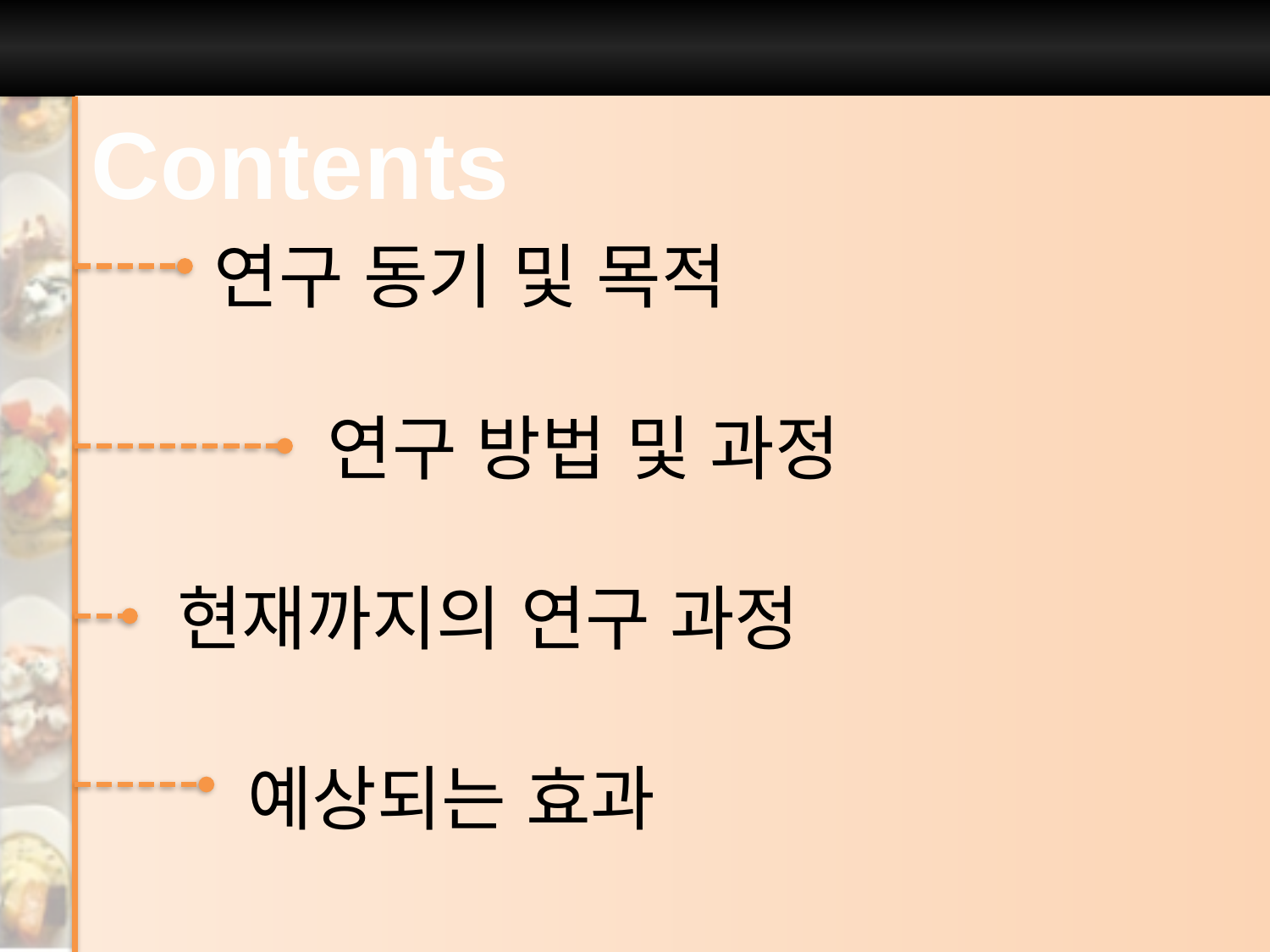

#

Contents
연구 동기 및 목적
연구 방법 및 과정
현재까지의 연구 과정
예상되는 효과